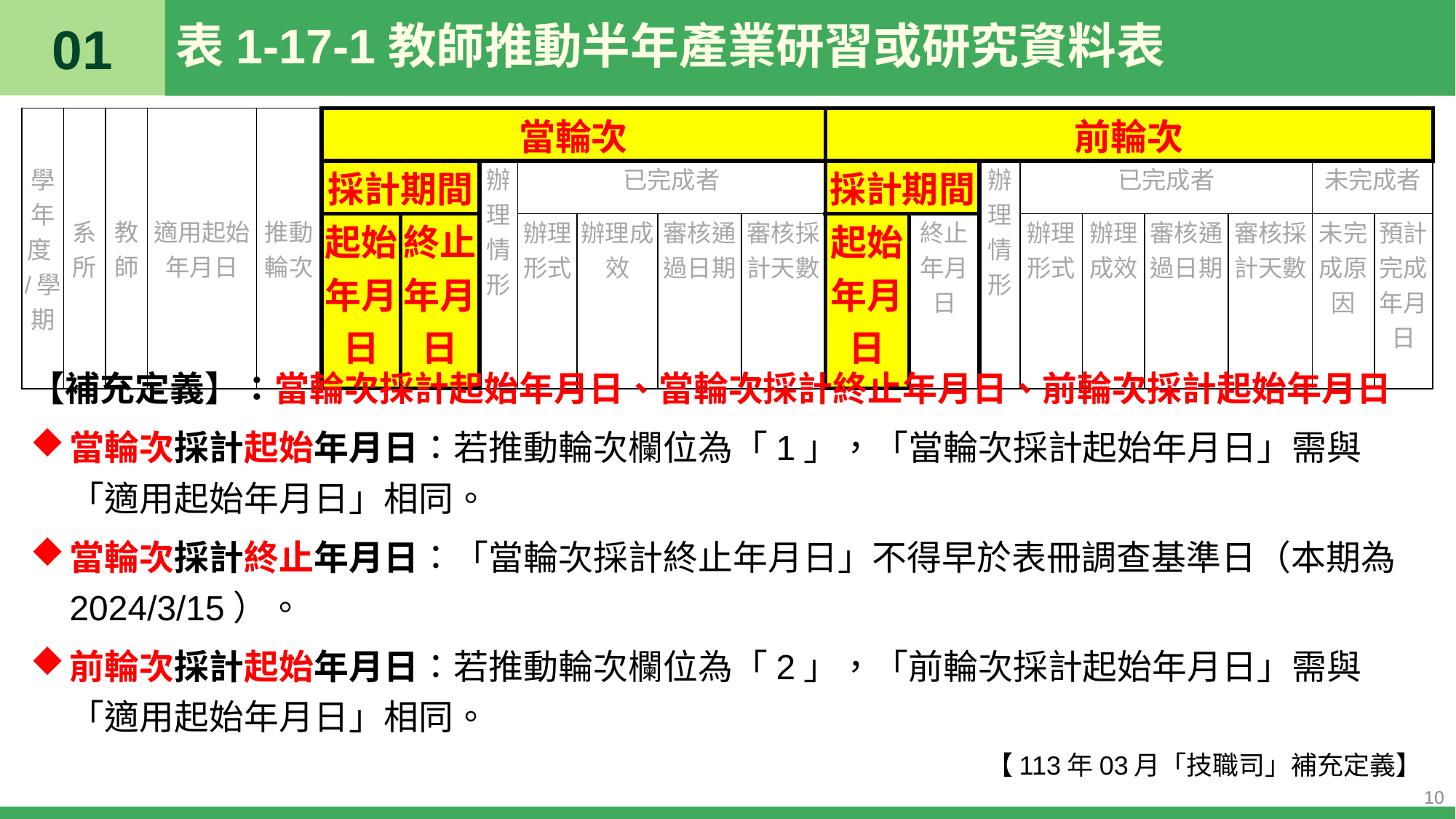

01
# 表1-17-1教師推動半年產業研習或研究資料表
| 學年度/學期 | 系所 | 教師 | 適用起始年月日 | 推動輪次 | 當輪次 |  |  |  |  |  |  | 前輪次 |  |  |  |  |  |  |  |  |
| --- | --- | --- | --- | --- | --- | --- | --- | --- | --- | --- | --- | --- | --- | --- | --- | --- | --- | --- | --- | --- |
|  |  |  |  |  | 採計期間 |  | 辦理情形 | 已完成者 |  |  |  | 採計期間 |  | 辦理情形 | 已完成者 |  |  |  | 未完成者 |  |
|  |  |  |  |  | 起始年月日 | 終止年月日 |  | 辦理形式 | 辦理成效 | 審核通過日期 | 審核採計天數 | 起始年月日 | 終止年月日 |  | 辦理形式 | 辦理成效 | 審核通過日期 | 審核採計天數 | 未完成原因 | 預計完成 年月日 |
【補充定義】：當輪次採計起始年月日、當輪次採計終止年月日、前輪次採計起始年月日
當輪次採計起始年月日：若推動輪次欄位為「1」，「當輪次採計起始年月日」需與「適用起始年月日」相同。
當輪次採計終止年月日：「當輪次採計終止年月日」不得早於表冊調查基準日（本期為2024/3/15）。
前輪次採計起始年月日：若推動輪次欄位為「2」，「前輪次採計起始年月日」需與「適用起始年月日」相同。
【113年03月「技職司」補充定義】
10